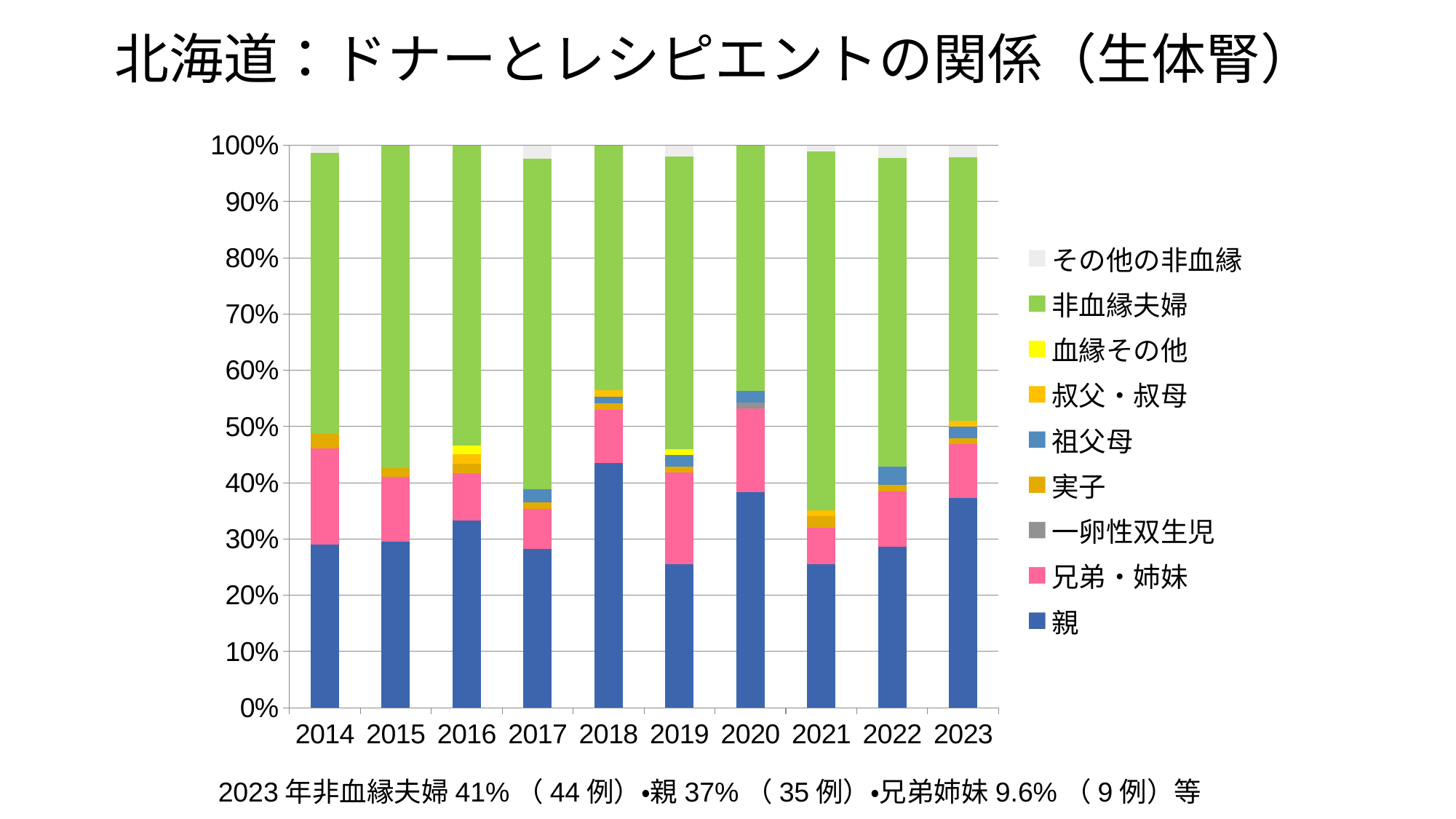

# 北海道：ドナーとレシピエントの関係（生体腎）

### Chart

| Category | 親 | 兄弟・姉妹 | 一卵性双生児 | 実子 | 祖父母 | 叔父・叔母 | 血縁その他 | 非血縁夫婦 | その他の非血縁 |
|---|---|---|---|---|---|---|---|---|---|
| 2014 | 22.0 | 13.0 | 0.0 | 2.0 | 0.0 | 0.0 | 0.0 | 38.0 | 1.0 |
| 2015 | 18.0 | 7.0 | 0.0 | 1.0 | 0.0 | 0.0 | 0.0 | 35.0 | 0.0 |
| 2016 | 20.0 | 5.0 | 0.0 | 1.0 | 0.0 | 1.0 | 1.0 | 32.0 | 0.0 |
| 2017 | 24.0 | 6.0 | 0.0 | 1.0 | 2.0 | 0.0 | 0.0 | 50.0 | 2.0 |
| 2018 | 37.0 | 8.0 | 0.0 | 1.0 | 1.0 | 1.0 | 0.0 | 37.0 | 0.0 |
| 2019 | 25.0 | 16.0 | 0.0 | 1.0 | 2.0 | 0.0 | 1.0 | 51.0 | 2.0 |
| 2020 | 36.0 | 14.0 | 1.0 | 0.0 | 2.0 | 0.0 | 0.0 | 41.0 | 0.0 |
| 2021 | 24.0 | 6.0 | 0.0 | 2.0 | 0.0 | 1.0 | 0.0 | 60.0 | 1.0 |
| 2022 | 26.0 | 9.0 | 0.0 | 1.0 | 3.0 | 0.0 | 0.0 | 50.0 | 2.0 |
| 2023 | 35.0 | 9.0 | 0.0 | 1.0 | 2.0 | 1.0 | 0.0 | 44.0 | 2.0 |
2023年非血縁夫婦41%（44例）・親37%（35例）・兄弟姉妹9.6%（9例）等